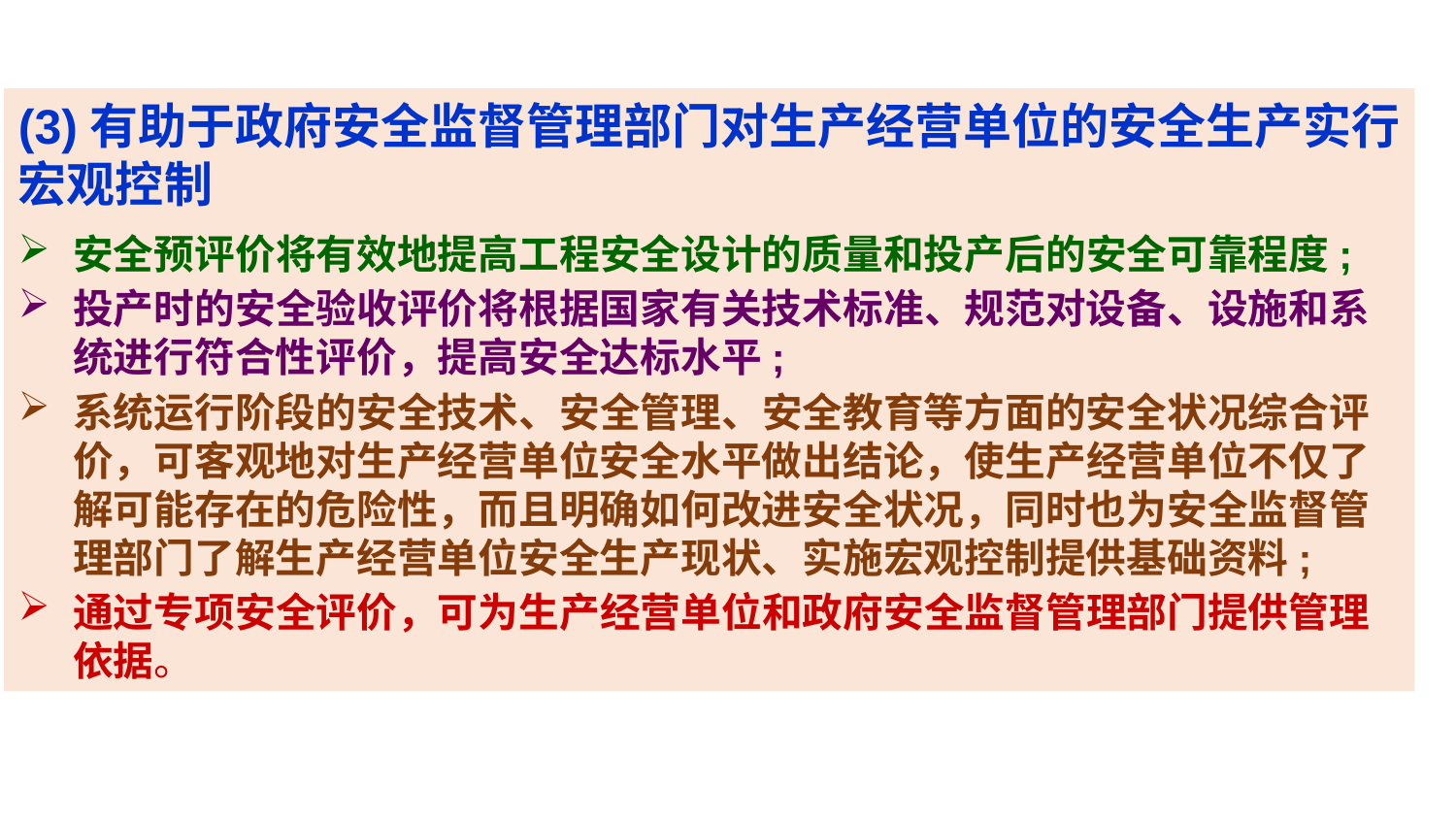

(3)有助于政府安全监督管理部门对生产经营单位的安全生产实行宏观控制
安全预评价将有效地提高工程安全设计的质量和投产后的安全可靠程度;
投产时的安全验收评价将根据国家有关技术标准、规范对设备、设施和系统进行符合性评价，提高安全达标水平;
系统运行阶段的安全技术、安全管理、安全教育等方面的安全状况综合评价，可客观地对生产经营单位安全水平做出结论，使生产经营单位不仅了解可能存在的危险性，而且明确如何改进安全状况，同时也为安全监督管理部门了解生产经营单位安全生产现状、实施宏观控制提供基础资料;
通过专项安全评价，可为生产经营单位和政府安全监督管理部门提供管理依据。